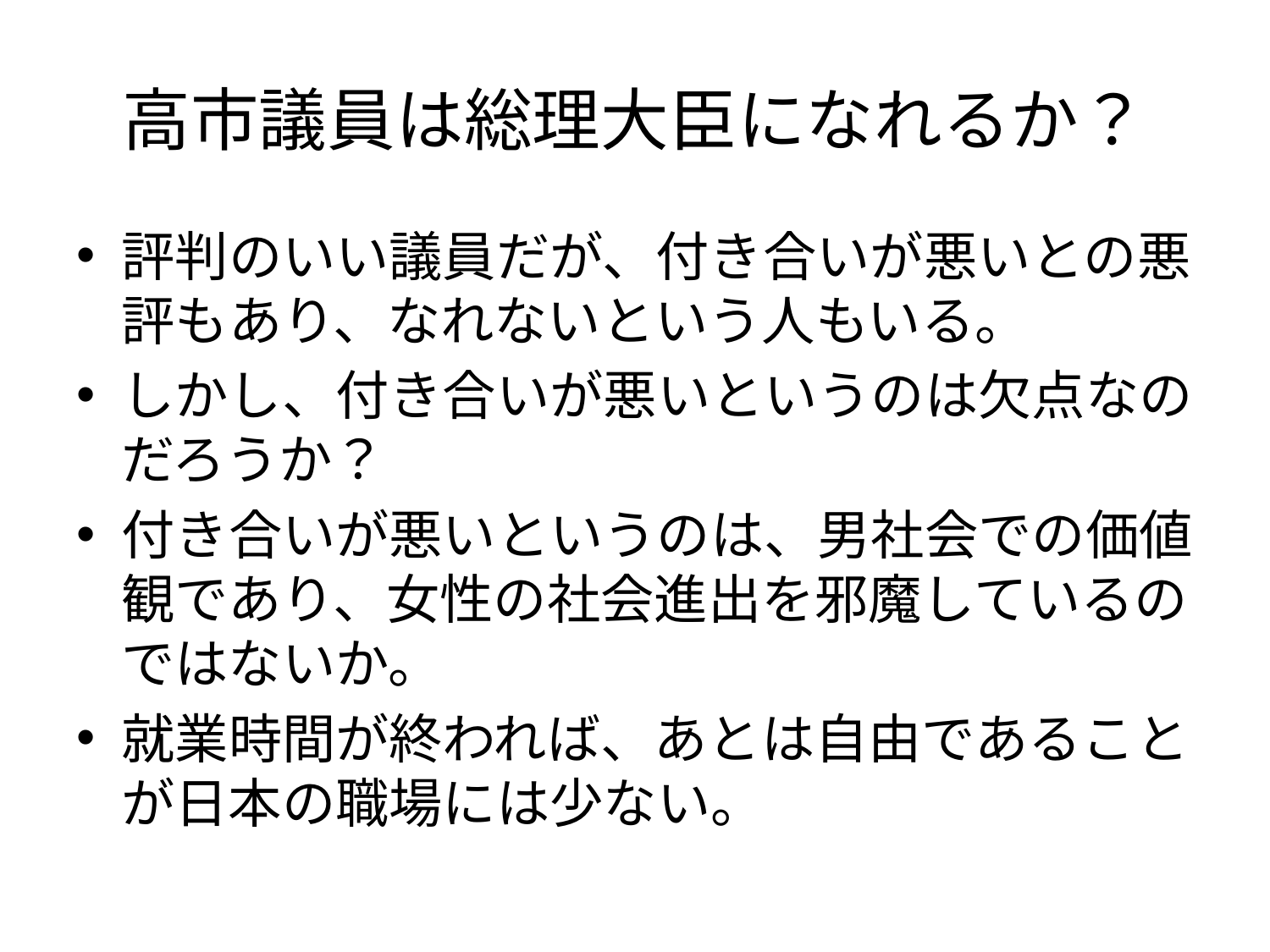

# 高市議員は総理大臣になれるか？
評判のいい議員だが、付き合いが悪いとの悪評もあり、なれないという人もいる。
しかし、付き合いが悪いというのは欠点なのだろうか？
付き合いが悪いというのは、男社会での価値観であり、女性の社会進出を邪魔しているのではないか。
就業時間が終われば、あとは自由であることが日本の職場には少ない。